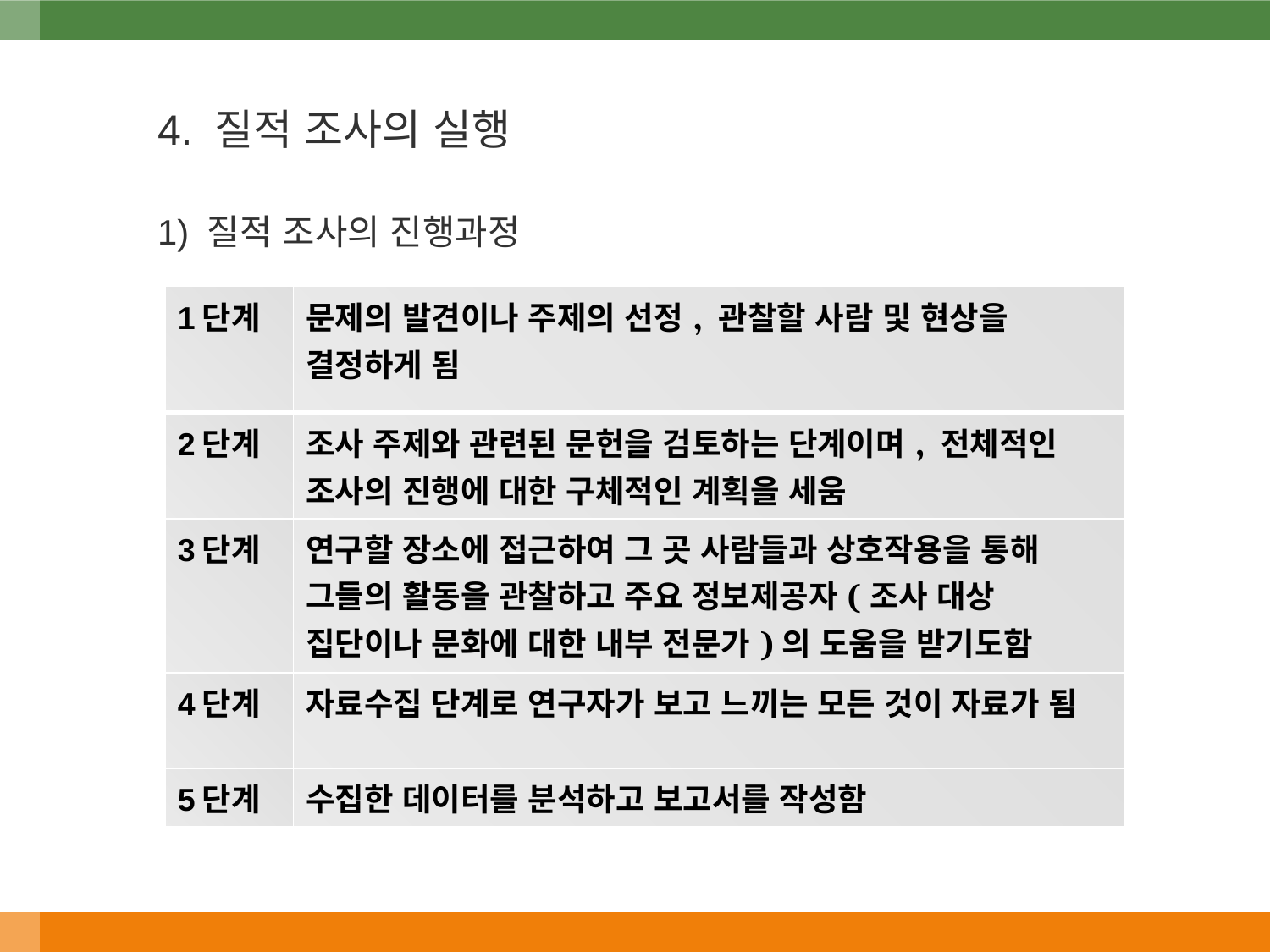

4. 질적 조사의 실행

1) 질적 조사의 진행과정

| 1단계 | 문제의 발견이나 주제의 선정, 관찰할 사람 및 현상을 결정하게 됨 |
| --- | --- |
| 2단계 | 조사 주제와 관련된 문헌을 검토하는 단계이며, 전체적인 조사의 진행에 대한 구체적인 계획을 세움 |
| 3단계 | 연구할 장소에 접근하여 그 곳 사람들과 상호작용을 통해 그들의 활동을 관찰하고 주요 정보제공자(조사 대상 집단이나 문화에 대한 내부 전문가)의 도움을 받기도함 |
| 4단계 | 자료수집 단계로 연구자가 보고 느끼는 모든 것이 자료가 됨 |
| 5단계 | 수집한 데이터를 분석하고 보고서를 작성함 |